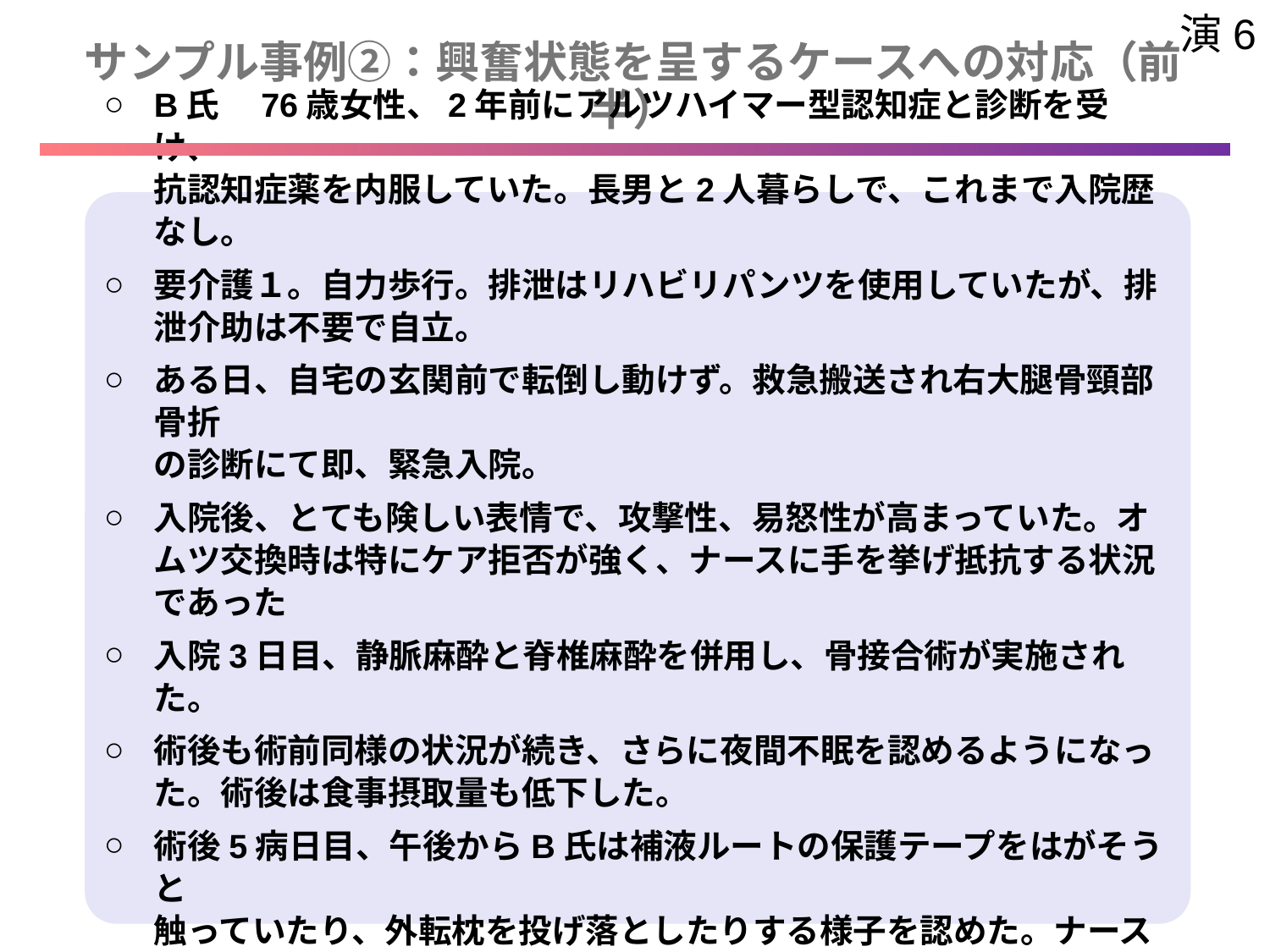

演6
サンプル事例②：興奮状態を呈するケースへの対応（前半）

B氏　76歳女性、2年前にアルツハイマー型認知症と診断を受け、
抗認知症薬を内服していた。長男と2人暮らしで、これまで入院歴なし。
要介護１。自力歩行。排泄はリハビリパンツを使用していたが、排泄介助は不要で自立。
ある日、自宅の玄関前で転倒し動けず。救急搬送され右大腿骨頸部骨折
の診断にて即、緊急入院。
入院後、とても険しい表情で、攻撃性、易怒性が高まっていた。オムツ交換時は特にケア拒否が強く、ナースに手を挙げ抵抗する状況であった
入院3日目、静脈麻酔と脊椎麻酔を併用し、骨接合術が実施された。
術後も術前同様の状況が続き、さらに夜間不眠を認めるようになった。術後は食事摂取量も低下した。
術後5病日目、午後からB氏は補液ルートの保護テープをはがそうと
触っていたり、外転枕を投げ落としたりする様子を認めた。ナースは頻回に訪室し、その都度元に戻し、危険な行動にてやめるよう注意した。